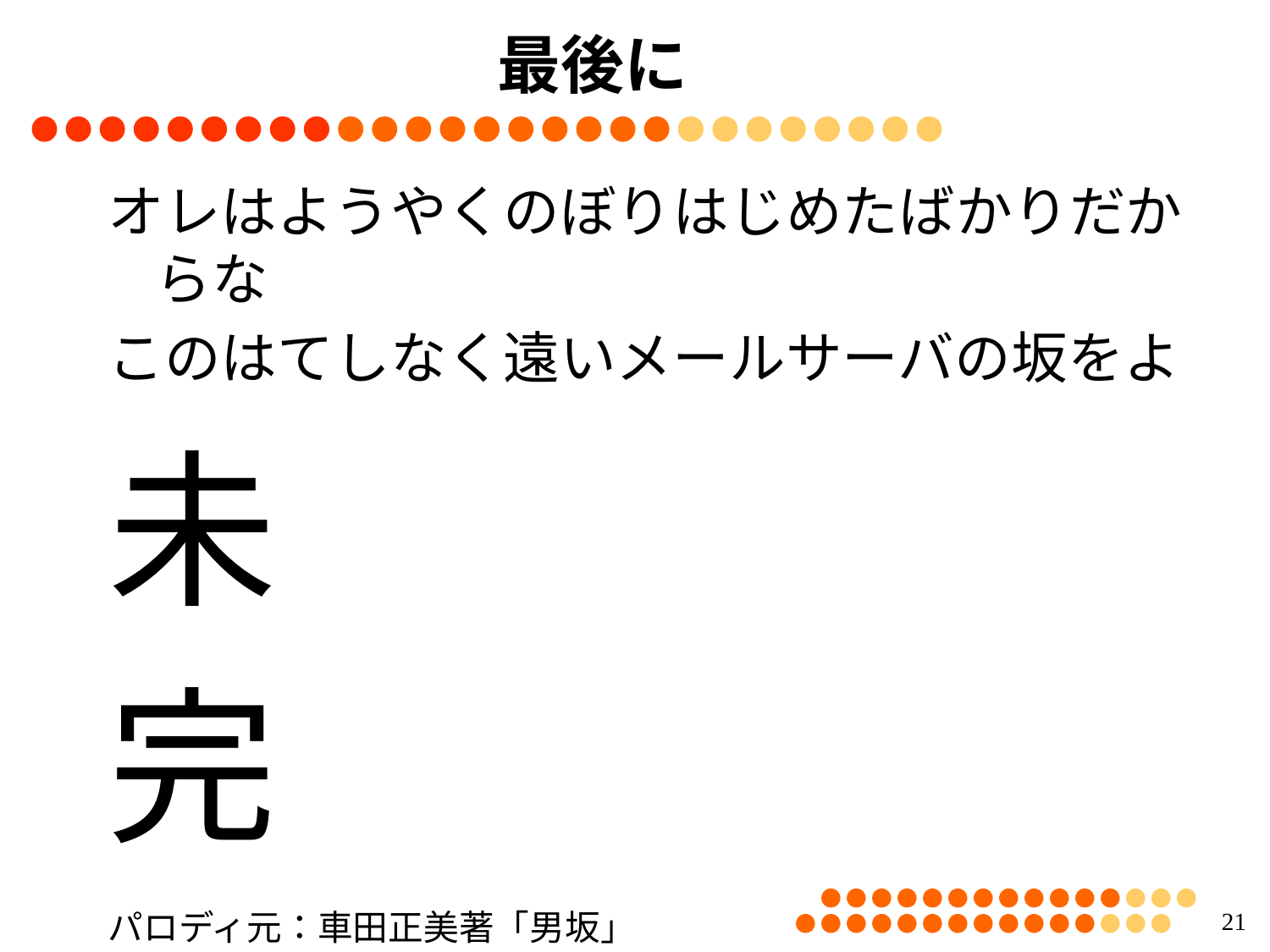

# 最後に
オレはようやくのぼりはじめたばかりだからな
このはてしなく遠いメールサーバの坂をよ
未
完

パロディ元：車田正美著「男坂」
21